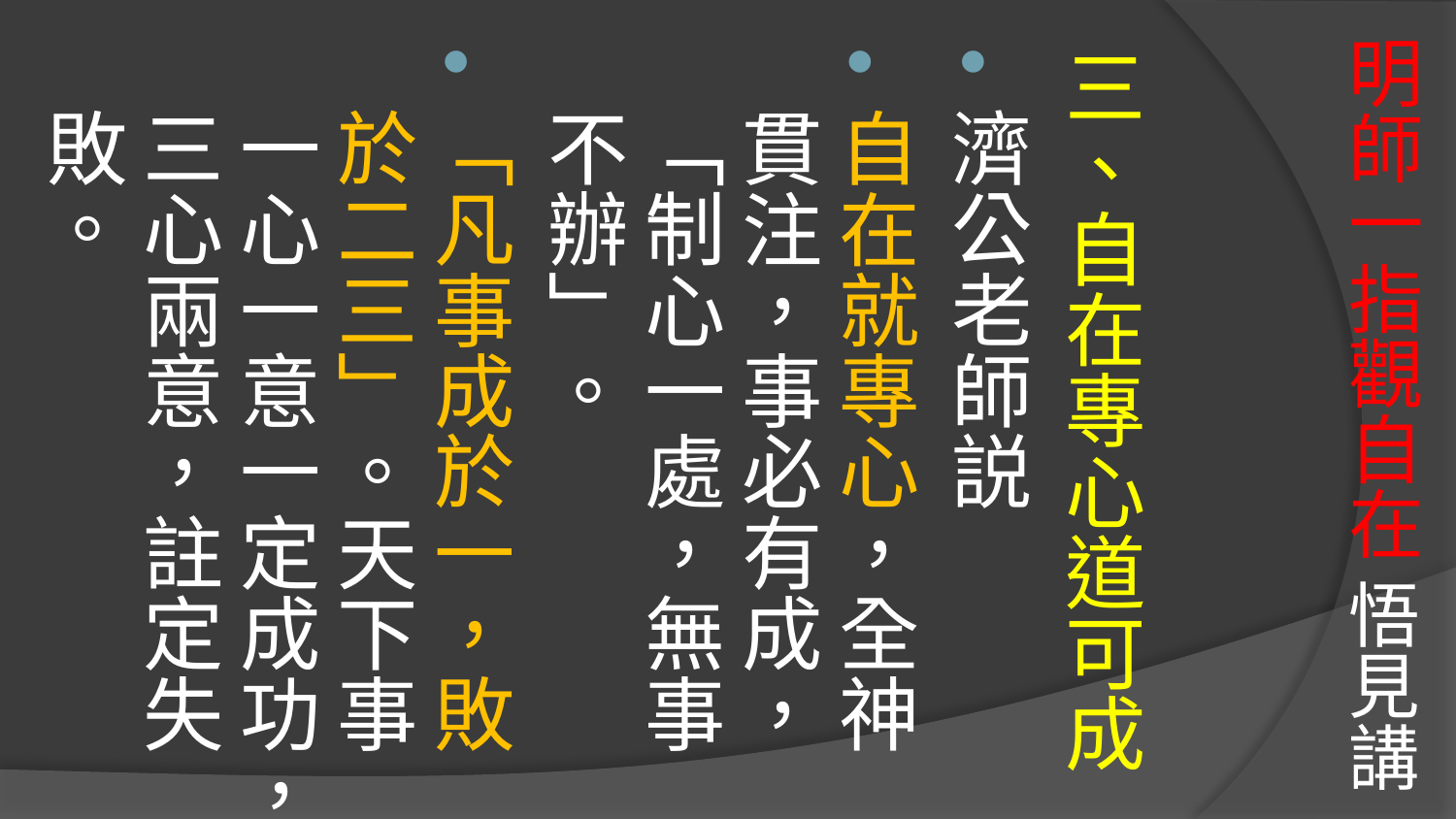

三、自在專心道可成
濟公老師説
自在就專心，全神貫注，事必有成，「制心一處，無事不辦」。
「凡事成於一，敗於二三」。天下事一心一意一定成功，三心兩意，註定失敗。
# 明師一指觀自在 悟見講